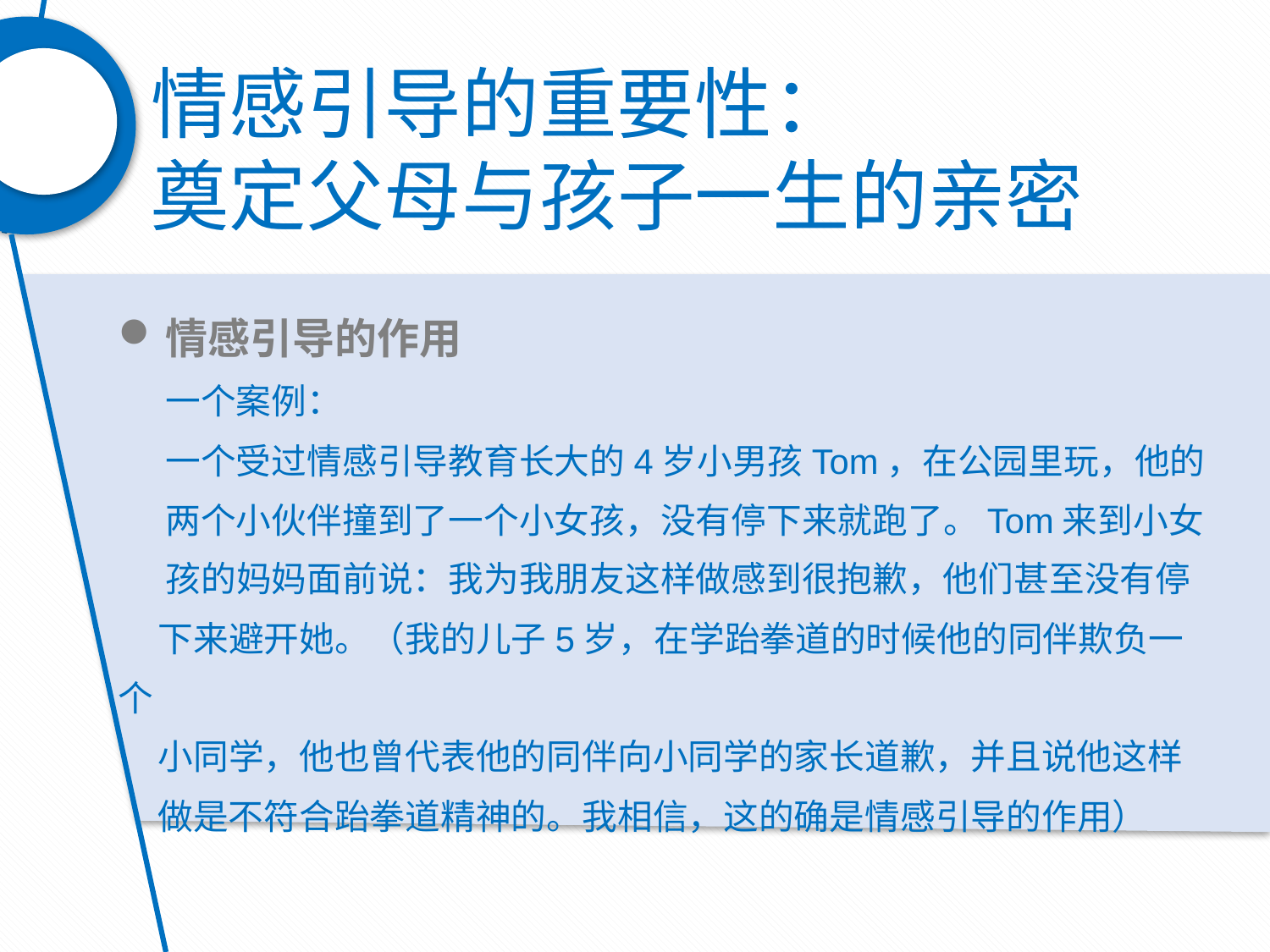

情感引导的重要性：
奠定父母与孩子一生的亲密

情感引导的作用
     一个案例：
     一个受过情感引导教育长大的4岁小男孩Tom，在公园里玩，他的
     两个小伙伴撞到了一个小女孩，没有停下来就跑了。Tom来到小女
     孩的妈妈面前说：我为我朋友这样做感到很抱歉，他们甚至没有停
    下来避开她。（我的儿子5岁，在学跆拳道的时候他的同伴欺负一个
    小同学，他也曾代表他的同伴向小同学的家长道歉，并且说他这样
    做是不符合跆拳道精神的。我相信，这的确是情感引导的作用）